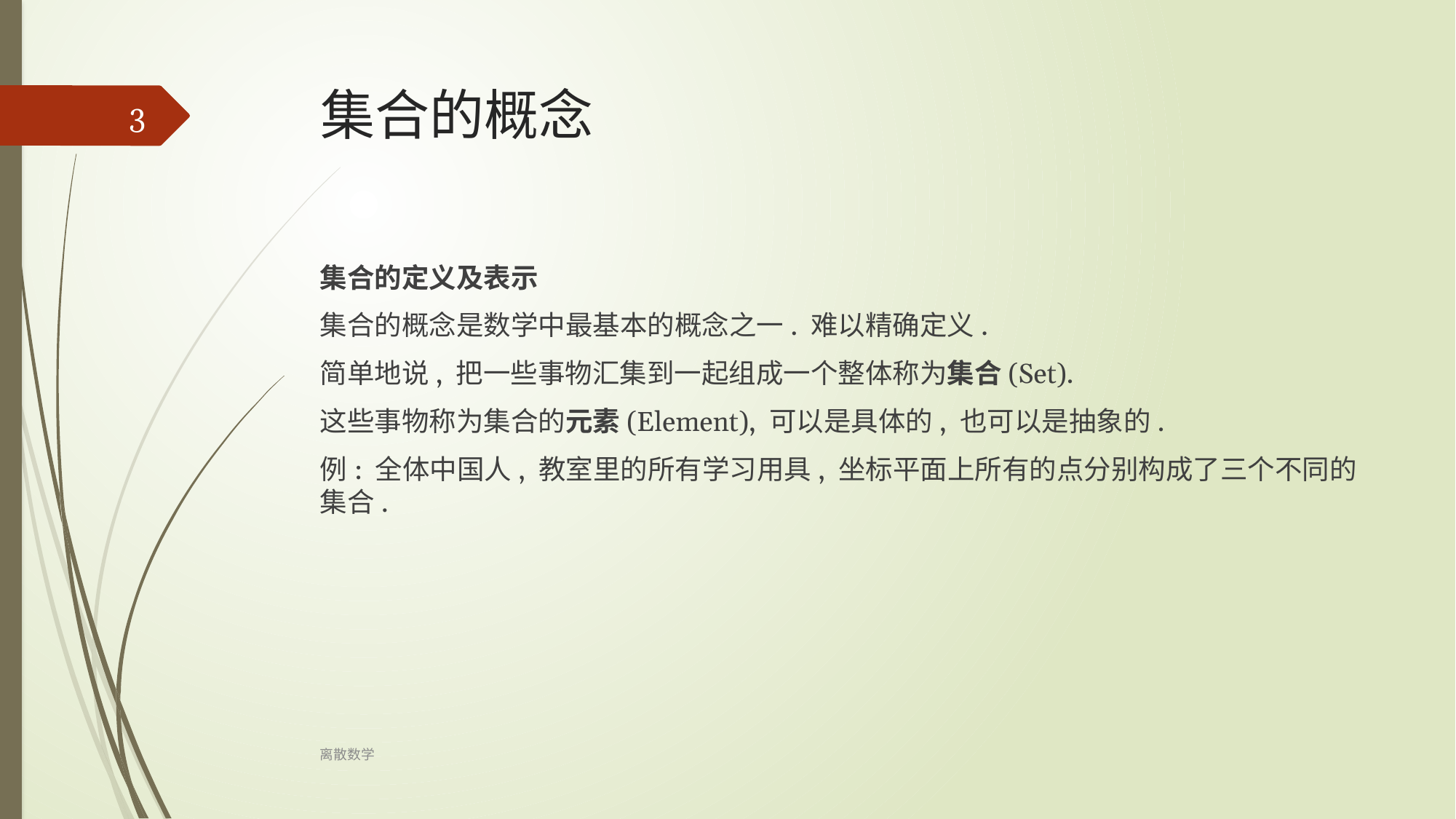

# 集合的概念
3
集合的定义及表示
集合的概念是数学中最基本的概念之一. 难以精确定义.
简单地说, 把一些事物汇集到一起组成一个整体称为集合(Set).
这些事物称为集合的元素(Element), 可以是具体的, 也可以是抽象的.
例: 全体中国人, 教室里的所有学习用具, 坐标平面上所有的点分别构成了三个不同的集合.
离散数学